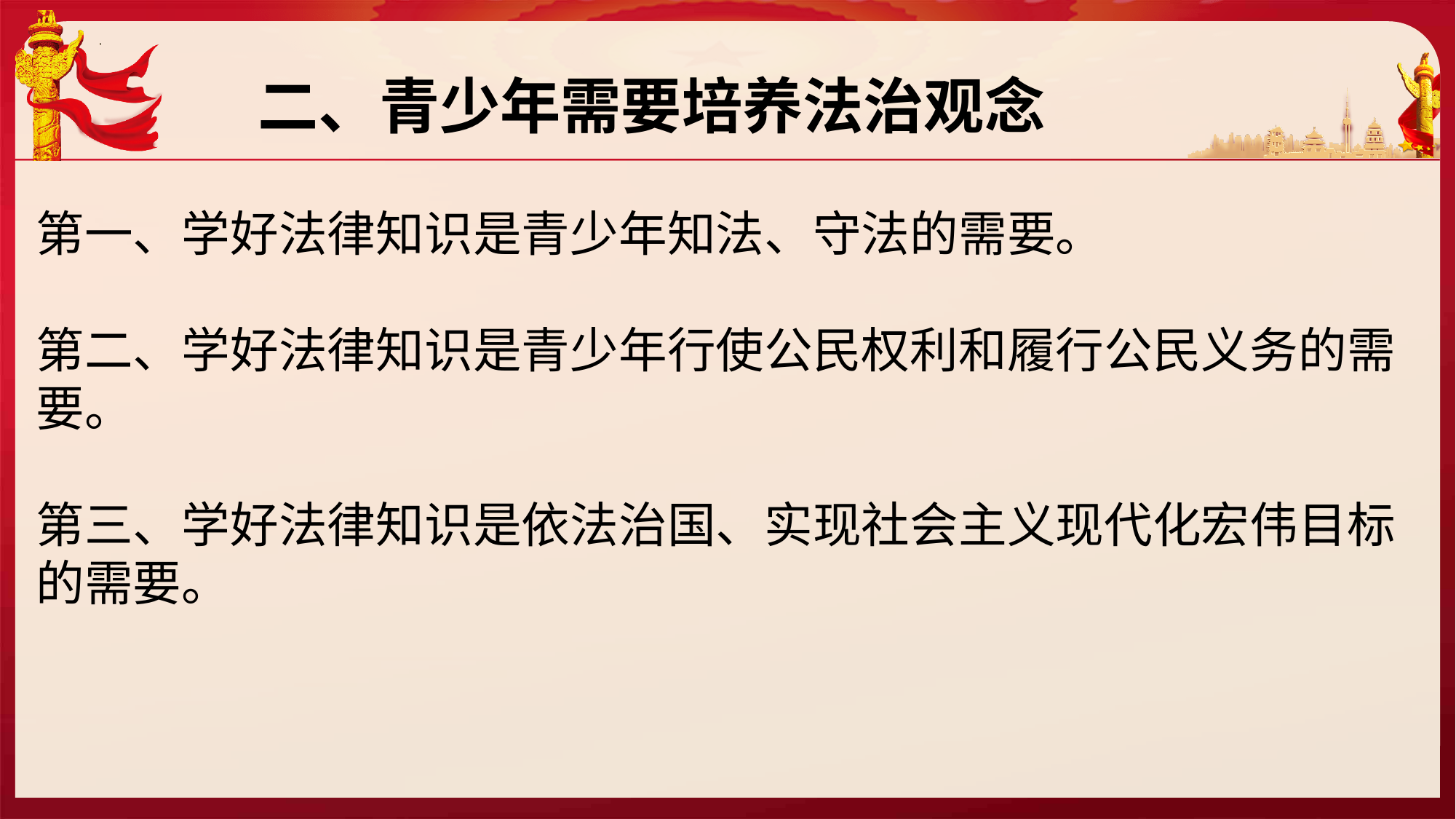

二、青少年需要培养法治观念
第一、学好法律知识是青少年知法、守法的需要。

第二、学好法律知识是青少年行使公民权利和履行公民义务的需要。

第三、学好法律知识是依法治国、实现社会主义现代化宏伟目标的需要。